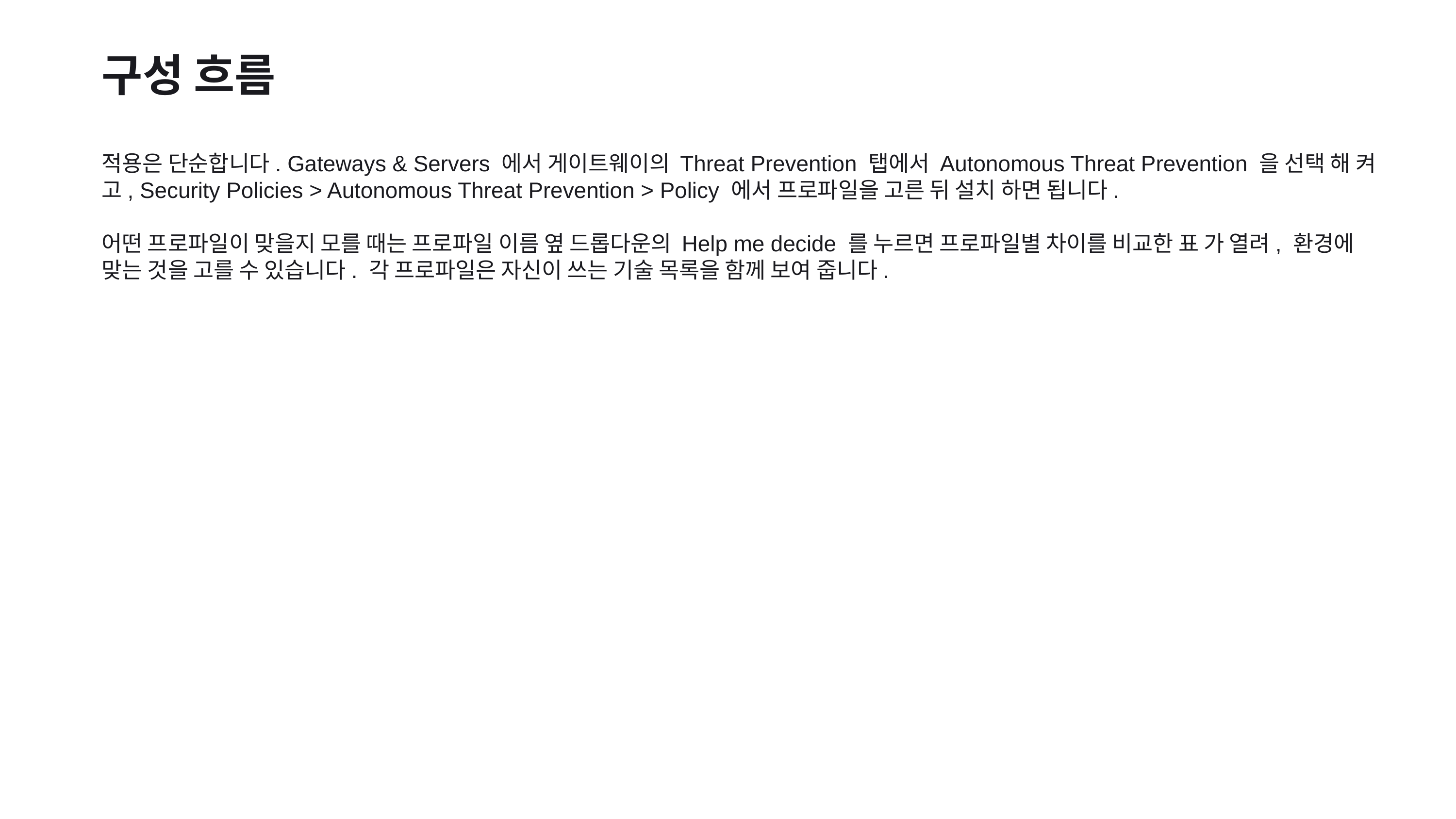

구성 흐름
적용은 단순합니다. Gateways & Servers 에서 게이트웨이의 Threat Prevention 탭에서 Autonomous Threat Prevention 을 선택 해 켜고, Security Policies > Autonomous Threat Prevention > Policy 에서 프로파일을 고른 뒤 설치 하면 됩니다.

어떤 프로파일이 맞을지 모를 때는 프로파일 이름 옆 드롭다운의 Help me decide 를 누르면 프로파일별 차이를 비교한 표 가 열려, 환경에 맞는 것을 고를 수 있습니다. 각 프로파일은 자신이 쓰는 기술 목록을 함께 보여 줍니다.